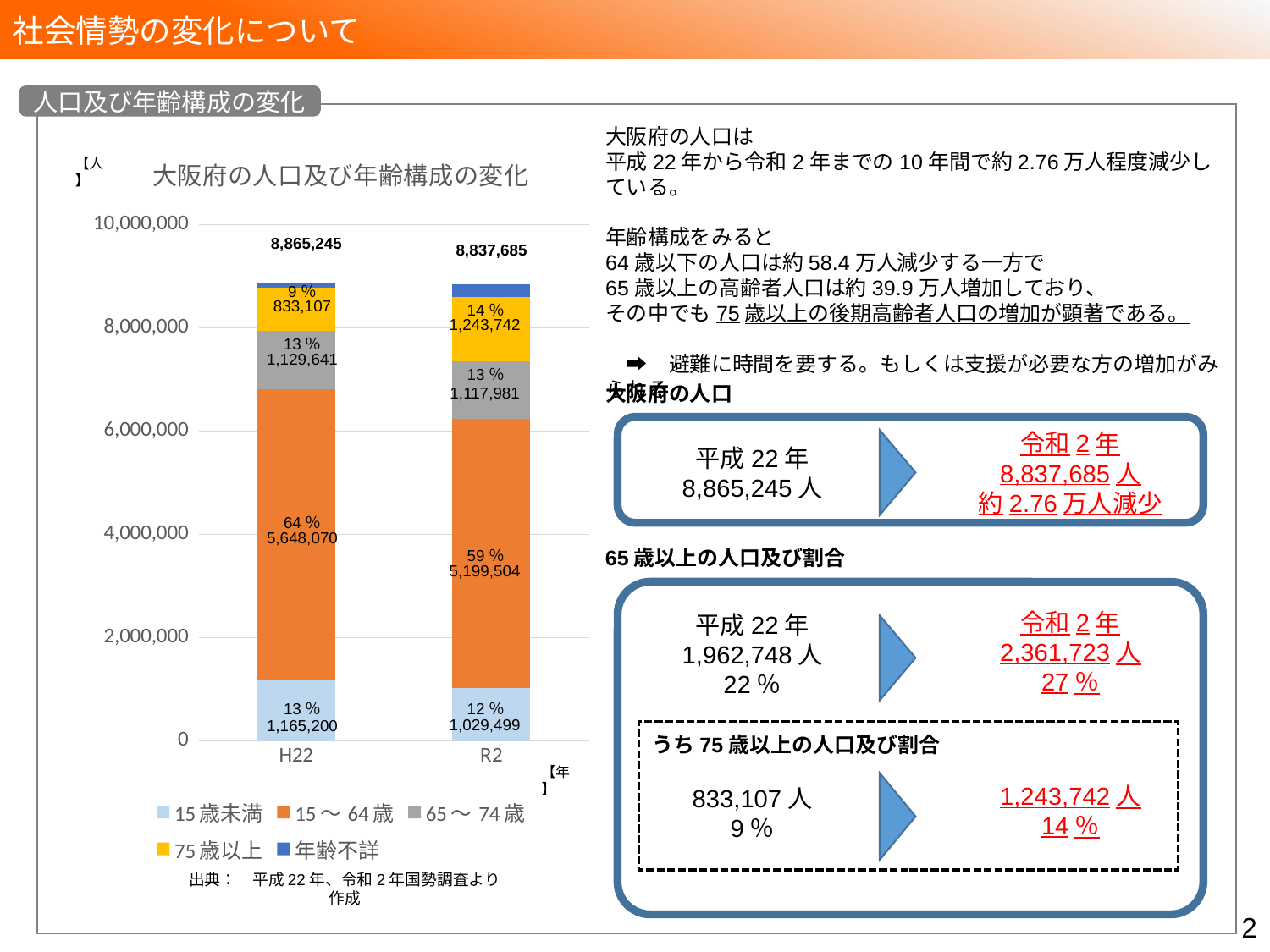

社会情勢の変化について
人口及び年齢構成の変化

大阪府の人口は
平成22年から令和2年までの10年間で約2.76万人程度減少している。

年齢構成をみると
64歳以下の人口は約58.4万人減少する一方で
65歳以上の高齢者人口は約39.9万人増加しており、
その中でも75歳以上の後期高齢者人口の増加が顕著である。

　➡　避難に時間を要する。もしくは支援が必要な方の増加がみられる

### Chart: 大阪府の人口及び年齢構成の変化

| Category | 15歳未満 | 15～64歳 | 65～74歳 | 75歳以上 | 年齢不詳 |
|---|---|---|---|---|---|
| H22 | 1165200.0 | 5648070.0 | 1129641.0 | 833107.0 | 89227.0 |
| R2 | 1029499.0 | 5199504.0 | 1117981.0 | 1243742.0 | 246959.0 |
【人】
8,865,245
8,837,685
9％
833,107
14％
1,243,742
13％
1,129,641
13％
大阪府の人口
1,117,981

平成22年
8,865,245人
令和2年
8,837,685人
約2.76万人減少

64％
5,648,070
65歳以上の人口及び割合
59％
5,199,504

令和2年
2,361,723人
27％
平成22年
1,962,748人
22％

13％
12％
1,029,499
1,165,200

うち75歳以上の人口及び割合
【年】
1,243,742人
14％
833,107人
9％

出典：　平成22年、令和2年国勢調査より作成
2